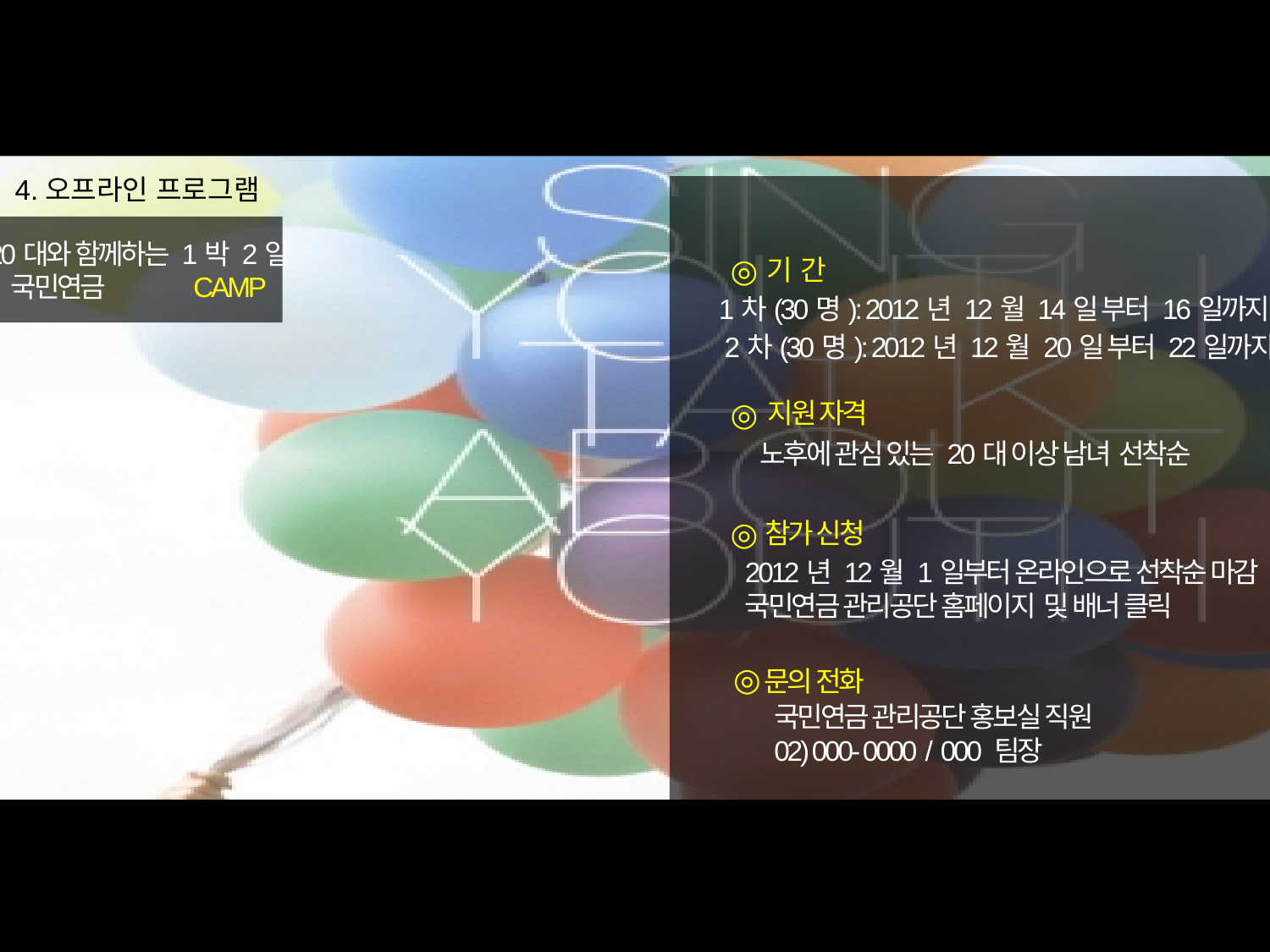

4.오프라인 프로그램

20대와 함께하는 1박 2일
국민연금               CAMP
◎
기  간
1차(30명): 2012년 12월 14일 부터 16일까지
2차(30명): 2012년 12월 20일 부터 22일까지
◎
지원 자격
노후에 관심 있는 20대 이상 남녀  선착순
◎
참가 신청
2012년 12월 1일부터 온라인으로 선착순 마감
국민연금 관리공단 홈페이지  및 배너 클릭
◎
문의 전화
국민연금 관리공단 홍보실 직원
02) 000- 0000  /  000 팀장